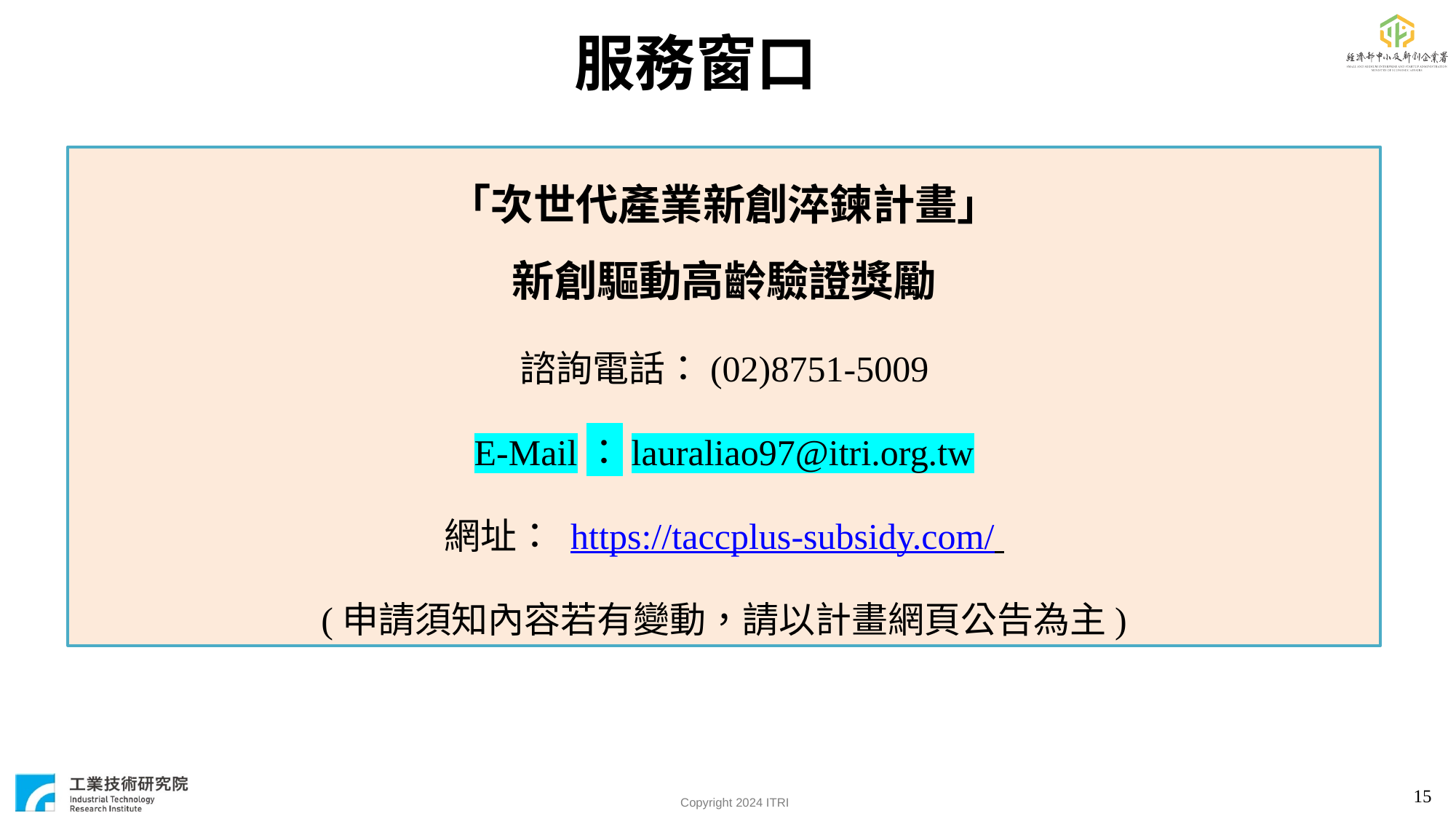

服務窗口
「次世代產業新創淬鍊計畫」
新創驅動高齡驗證獎勵
諮詢電話：(02)8751-5009
E-Mail：lauraliao97@itri.org.tw
網址： https://taccplus-subsidy.com/
(申請須知內容若有變動，請以計畫網頁公告為主)
15